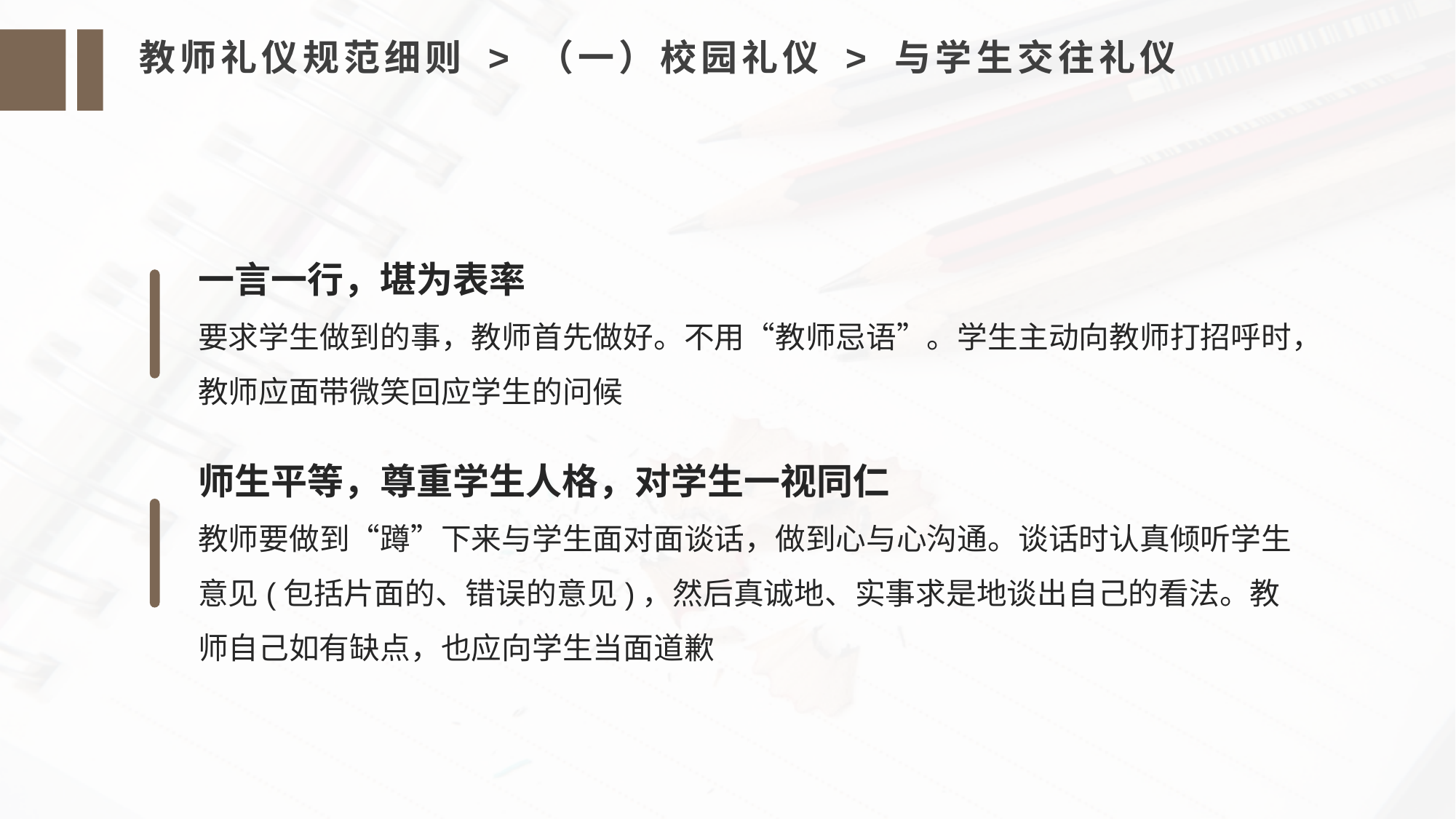

教师礼仪规范细则 > （一）校园礼仪 > 与学生交往礼仪
一言一行，堪为表率
要求学生做到的事，教师首先做好。不用“教师忌语”。学生主动向教师打招呼时，教师应面带微笑回应学生的问候

师生平等，尊重学生人格，对学生一视同仁
教师要做到“蹲”下来与学生面对面谈话，做到心与心沟通。谈话时认真倾听学生意见(包括片面的、错误的意见)，然后真诚地、实事求是地谈出自己的看法。教师自己如有缺点，也应向学生当面道歉